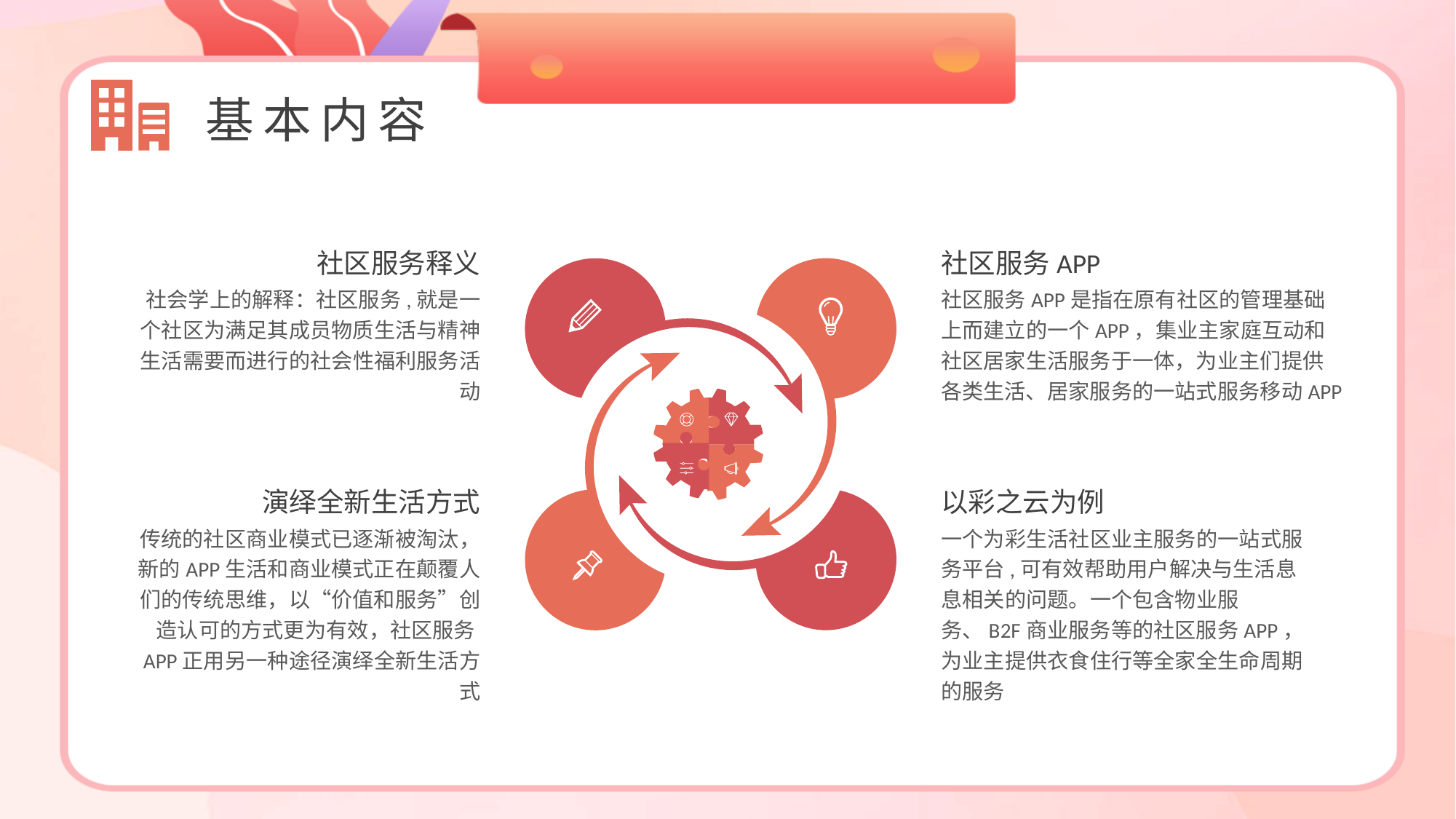

基本内容
社区服务释义
社会学上的解释：社区服务,就是一个社区为满足其成员物质生活与精神生活需要而进行的社会性福利服务活动
社区服务APP
社区服务APP是指在原有社区的管理基础上而建立的一个APP，集业主家庭互动和社区居家生活服务于一体，为业主们提供各类生活、居家服务的一站式服务移动APP

演绎全新生活方式
传统的社区商业模式已逐渐被淘汰，新的APP生活和商业模式正在颠覆人们的传统思维，以“价值和服务”创造认可的方式更为有效，社区服务APP正用另一种途径演绎全新生活方式
以彩之云为例
一个为彩生活社区业主服务的一站式服务平台,可有效帮助用户解决与生活息息相关的问题。一个包含物业服务、B2F商业服务等的社区服务APP，为业主提供衣食住行等全家全生命周期的服务